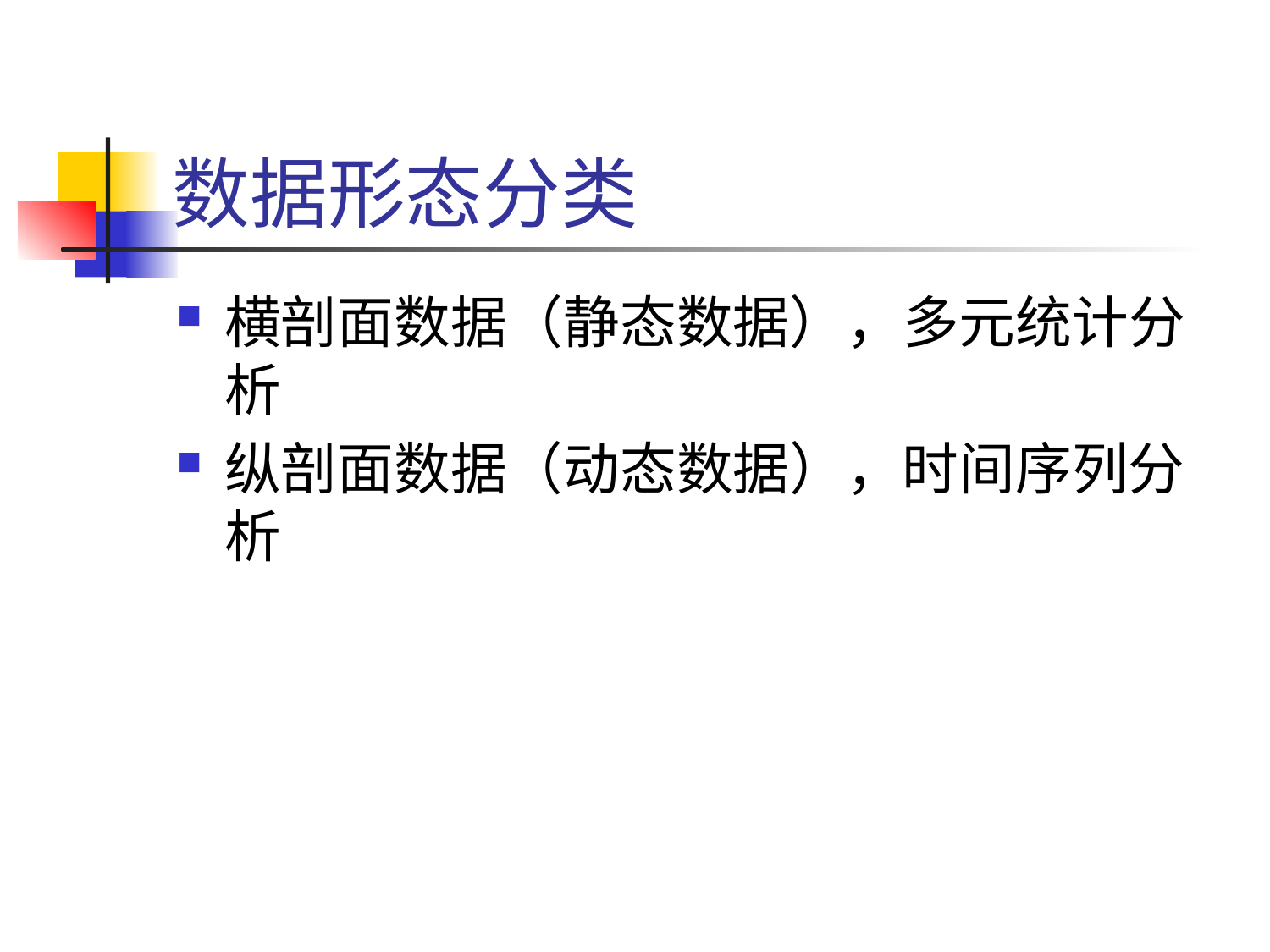

# 数据形态分类
横剖面数据（静态数据），多元统计分析
纵剖面数据（动态数据），时间序列分析